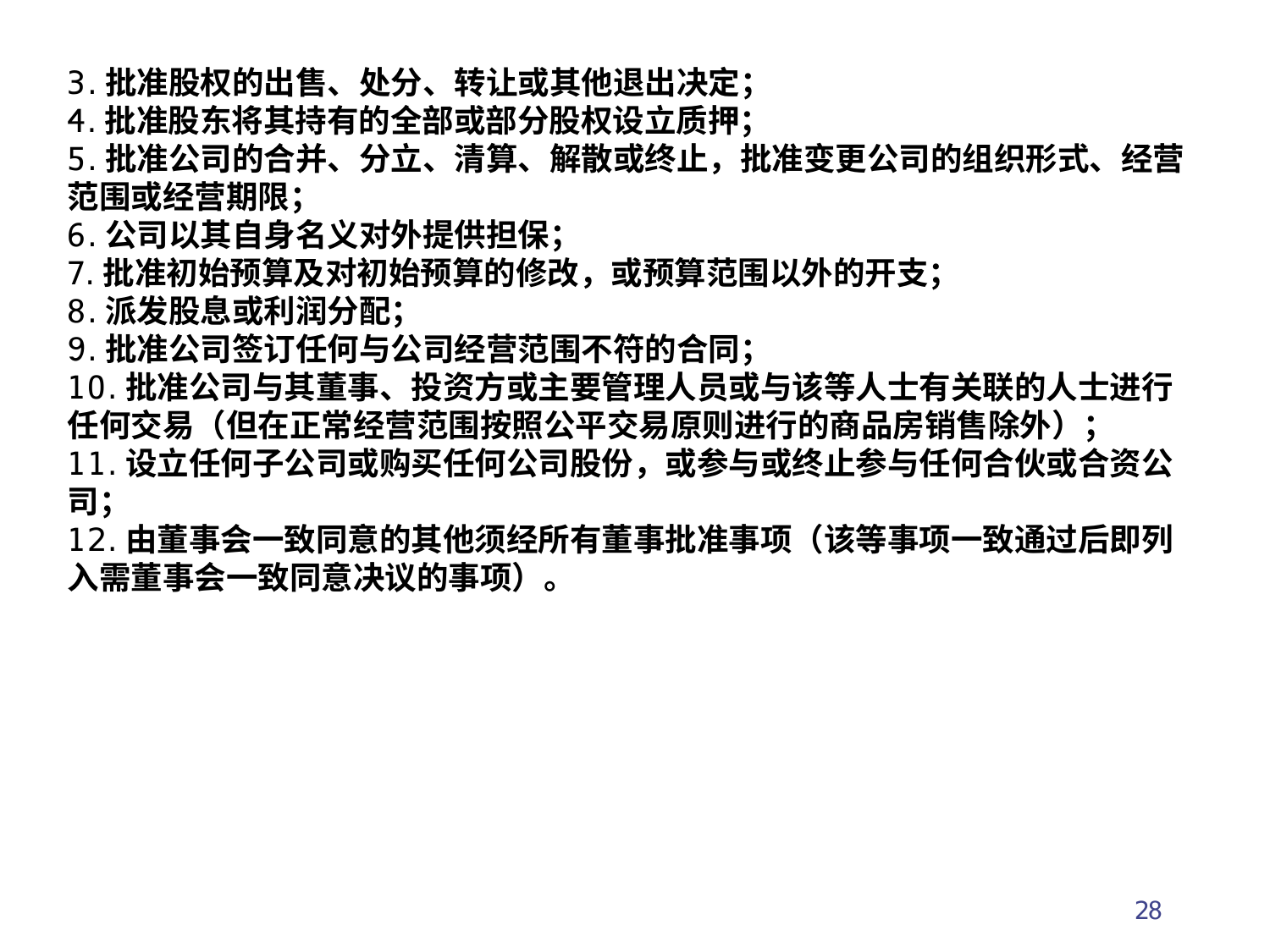

3.批准股权的出售、处分、转让或其他退出决定；
4.批准股东将其持有的全部或部分股权设立质押；
5.批准公司的合并、分立、清算、解散或终止，批准变更公司的组织形式、经营范围或经营期限；
6.公司以其自身名义对外提供担保；
7.批准初始预算及对初始预算的修改，或预算范围以外的开支；
8.派发股息或利润分配；
9.批准公司签订任何与公司经营范围不符的合同；
10.批准公司与其董事、投资方或主要管理人员或与该等人士有关联的人士进行任何交易（但在正常经营范围按照公平交易原则进行的商品房销售除外）；
11.设立任何子公司或购买任何公司股份，或参与或终止参与任何合伙或合资公司；
12.由董事会一致同意的其他须经所有董事批准事项（该等事项一致通过后即列入需董事会一致同意决议的事项）。
28